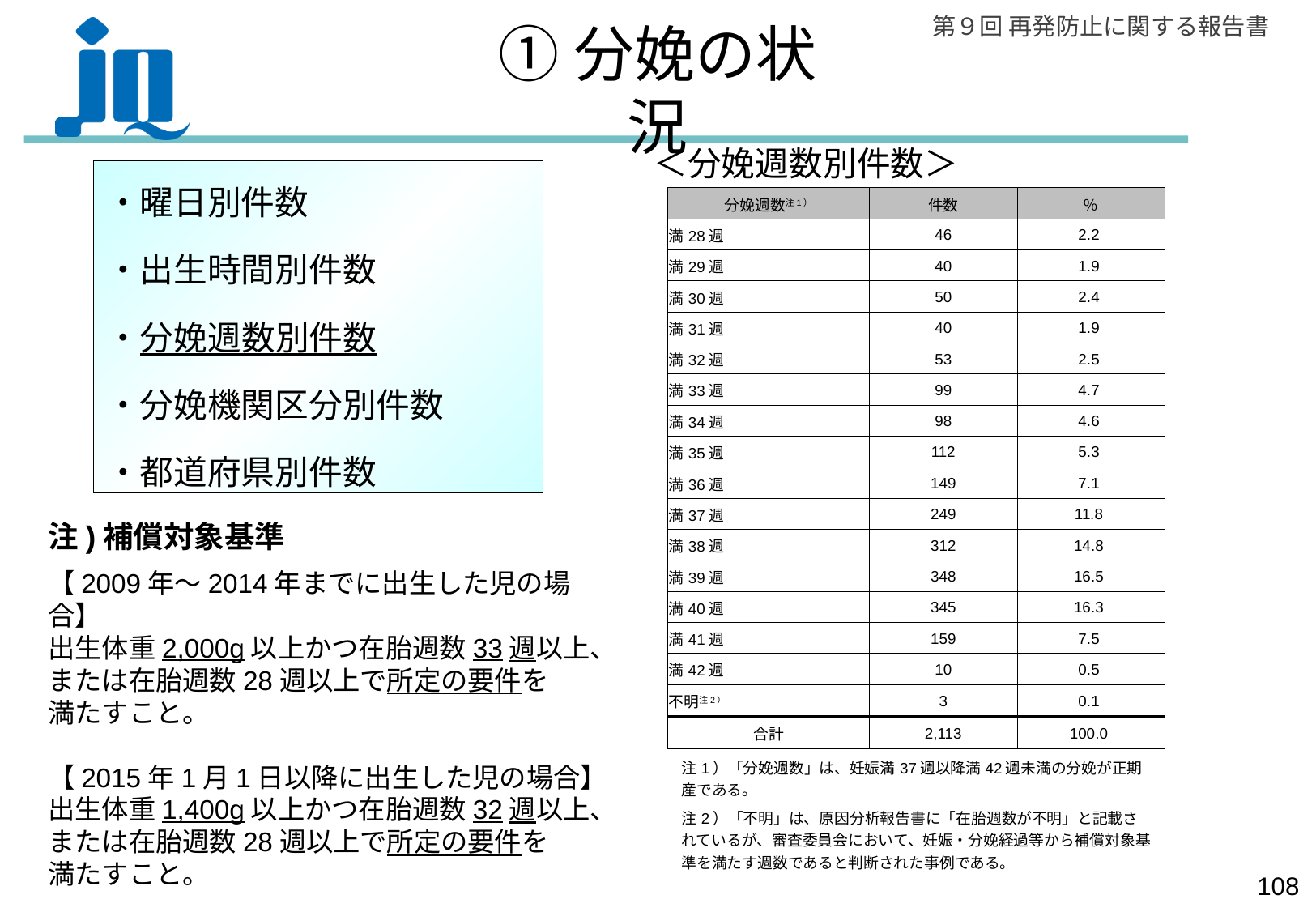

# ①分娩の状況
＜分娩週数別件数＞
・曜日別件数
・出生時間別件数
・分娩週数別件数
・分娩機関区分別件数
・都道府県別件数
| 分娩週数注1） | 件数 | ％ |
| --- | --- | --- |
| 満28週 | 46 | 2.2 |
| 満29週 | 40 | 1.9 |
| 満30週 | 50 | 2.4 |
| 満31週 | 40 | 1.9 |
| 満32週 | 53 | 2.5 |
| 満33週 | 99 | 4.7 |
| 満34週 | 98 | 4.6 |
| 満35週 | 112 | 5.3 |
| 満36週 | 149 | 7.1 |
| 満37週 | 249 | 11.8 |
| 満38週 | 312 | 14.8 |
| 満39週 | 348 | 16.5 |
| 満40週 | 345 | 16.3 |
| 満41週 | 159 | 7.5 |
| 満42週 | 10 | 0.5 |
| 不明注2） | 3 | 0.1 |
| 合計 | 2,113 | 100.0 |
| 注1）「分娩週数」は、妊娠満37週以降満42週未満の分娩が正期産である。 |  |  |
| 注2）「不明」は、原因分析報告書に「在胎週数が不明」と記載されているが、審査委員会において、妊娠・分娩経過等から補償対象基準を満たす週数であると判断された事例である。 |  |  |
注)補償対象基準
【2009年～2014年までに出生した児の場合】
出生体重2,000g以上かつ在胎週数33週以上、
または在胎週数28週以上で所定の要件を
満たすこと。

【2015年1月1日以降に出生した児の場合】
出生体重1,400g以上かつ在胎週数32週以上、
または在胎週数28週以上で所定の要件を
満たすこと。
108